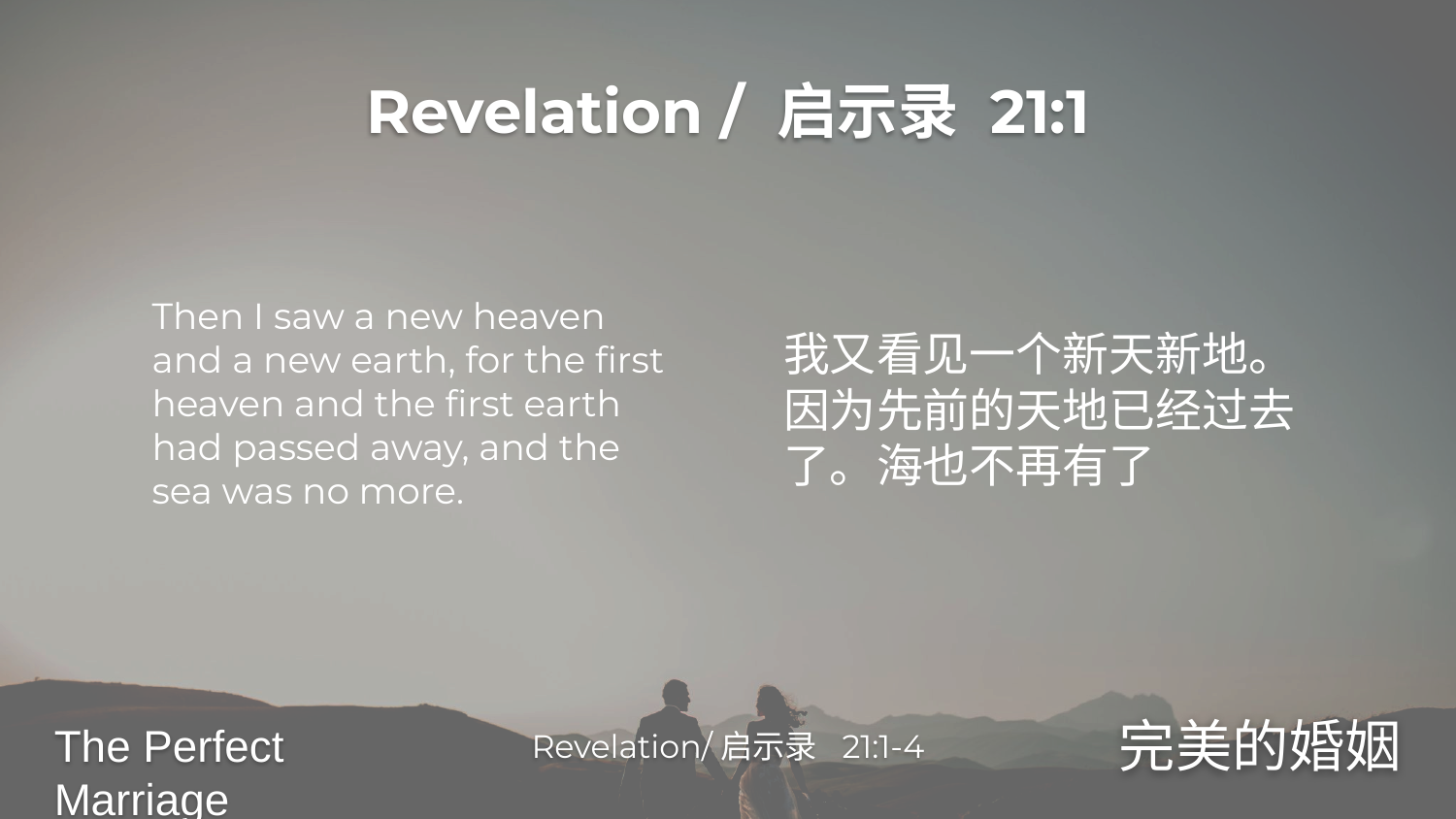

Revelation / 启示录 21:1
Then I saw a new heaven and a new earth, for the first heaven and the first earth had passed away, and the sea was no more.
我又看见一个新天新地。因为先前的天地已经过去了。海也不再有了